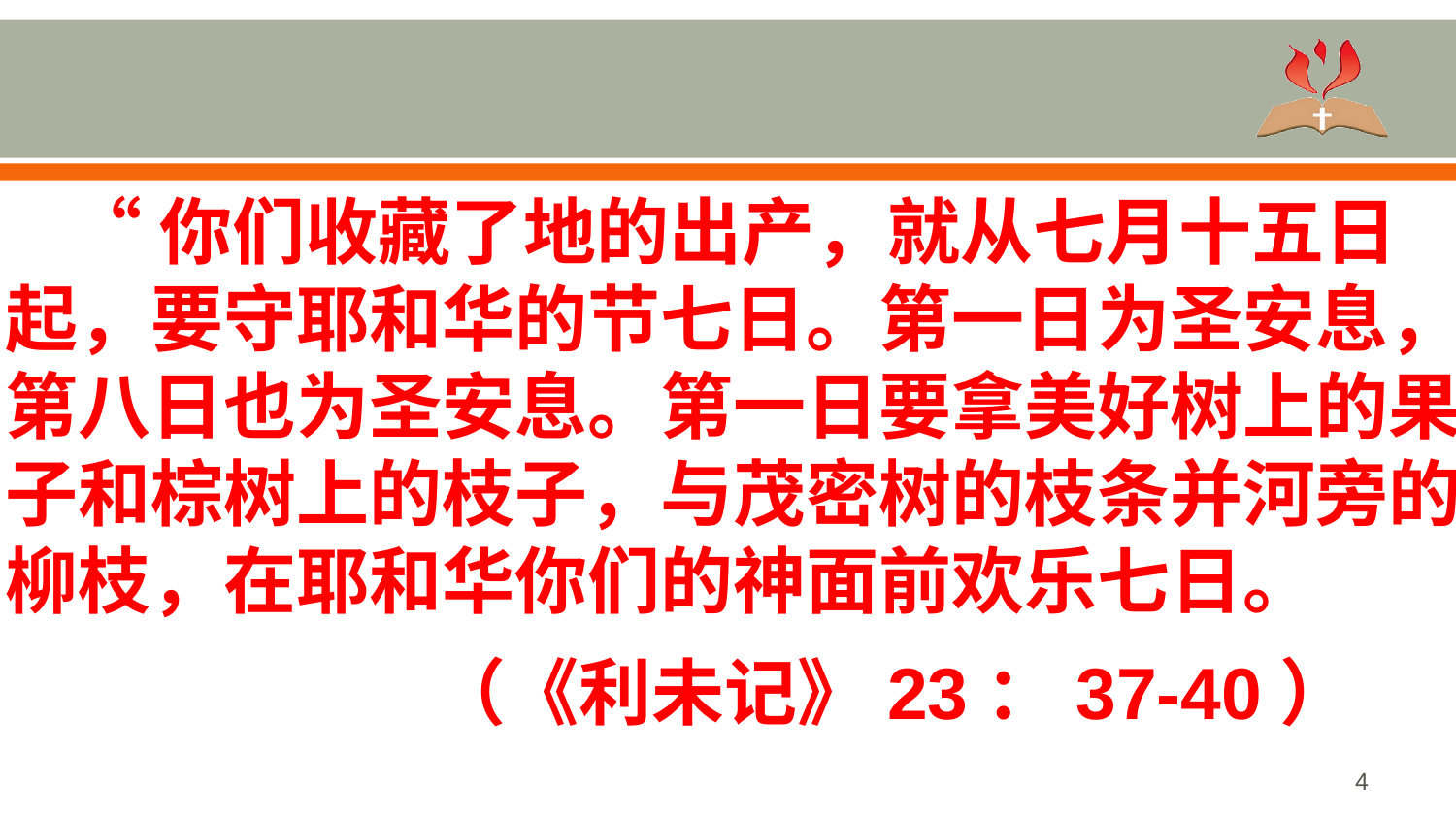

“你们收藏了地的出产，就从七月十五日起，要守耶和华的节七日。第一日为圣安息，第八日也为圣安息。第一日要拿美好树上的果子和棕树上的枝子，与茂密树的枝条并河旁的柳枝，在耶和华你们的神面前欢乐七日。
                     （《利未记》23：37-40）
4